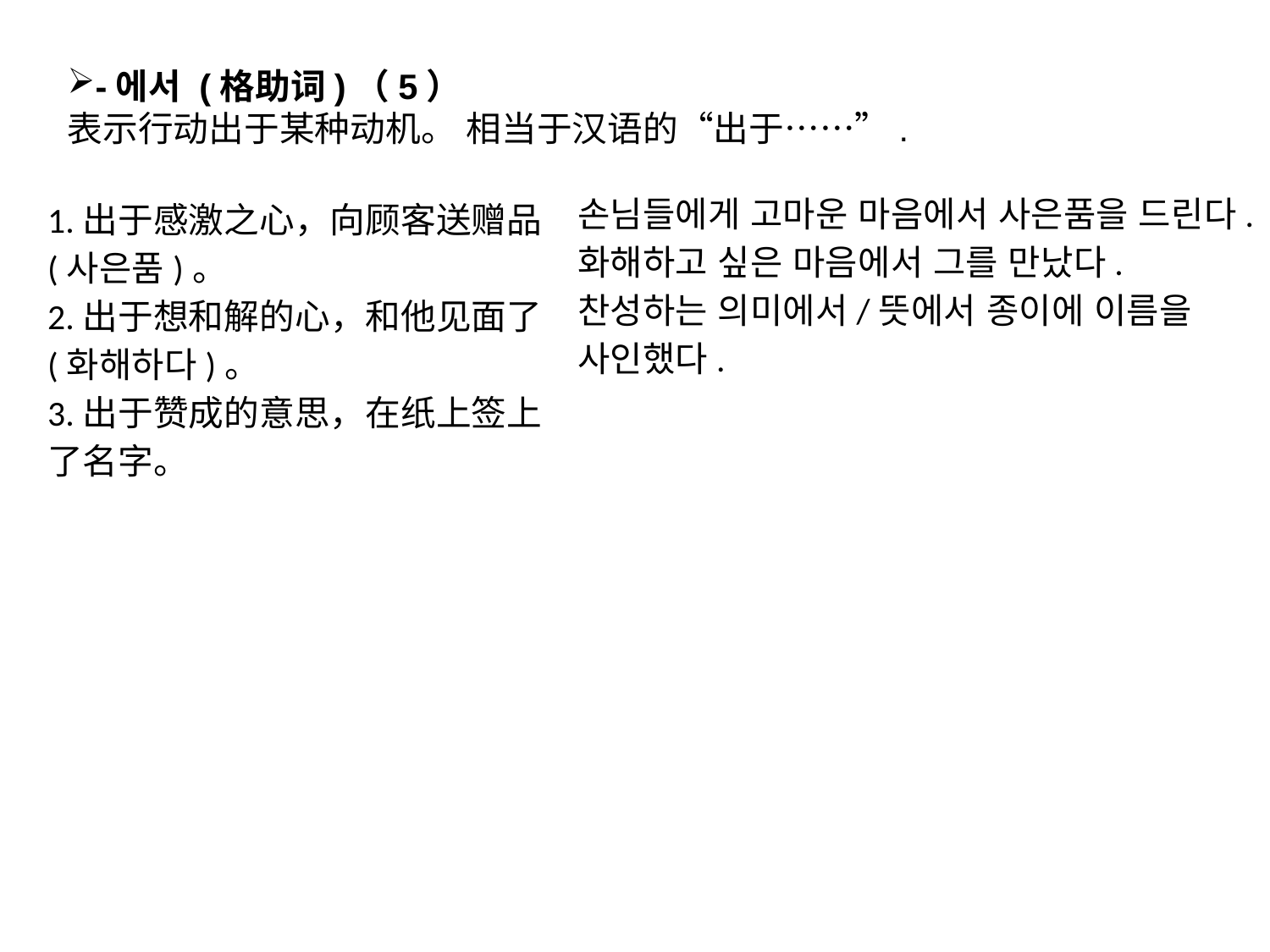

-에서 (格助词)（5）
表示行动出于某种动机。 相当于汉语的“出于……”.
손님들에게 고마운 마음에서 사은품을 드린다.
화해하고 싶은 마음에서 그를 만났다.
찬성하는 의미에서/뜻에서 종이에 이름을 사인했다.
1.出于感激之心，向顾客送赠品(사은품)。
2.出于想和解的心，和他见面了(화해하다)。
3.出于赞成的意思，在纸上签上了名字。